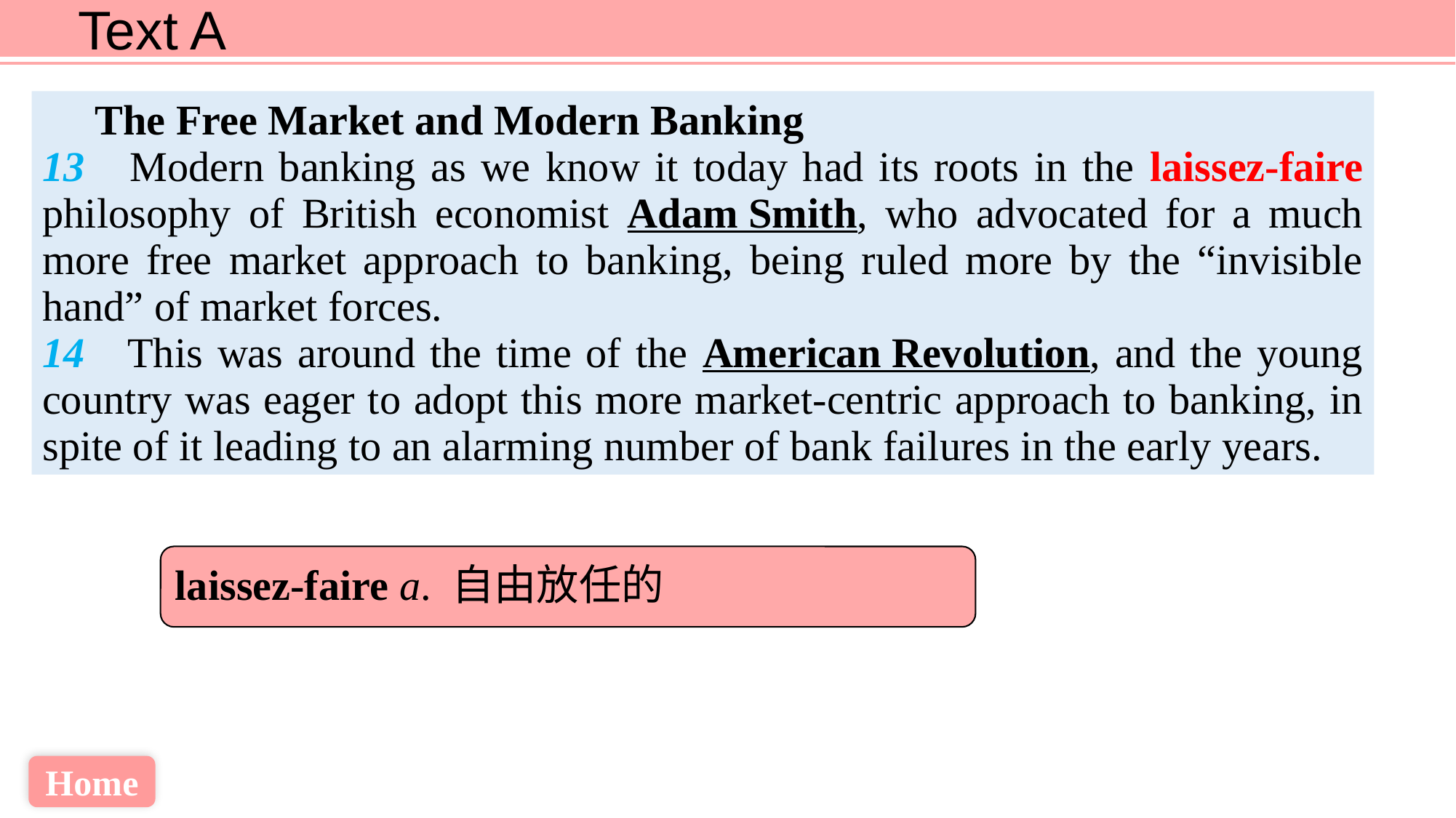

The Free Market and Modern Banking
13   Modern banking as we know it today had its roots in the laissez-faire philosophy of British economist Adam Smith, who advocated for a much more free market approach to banking, being ruled more by the “invisible hand” of market forces.
14   This was around the time of the American Revolution, and the young country was eager to adopt this more market-centric approach to banking, in spite of it leading to an alarming number of bank failures in the early years.

laissez-faire a. 自由放任的